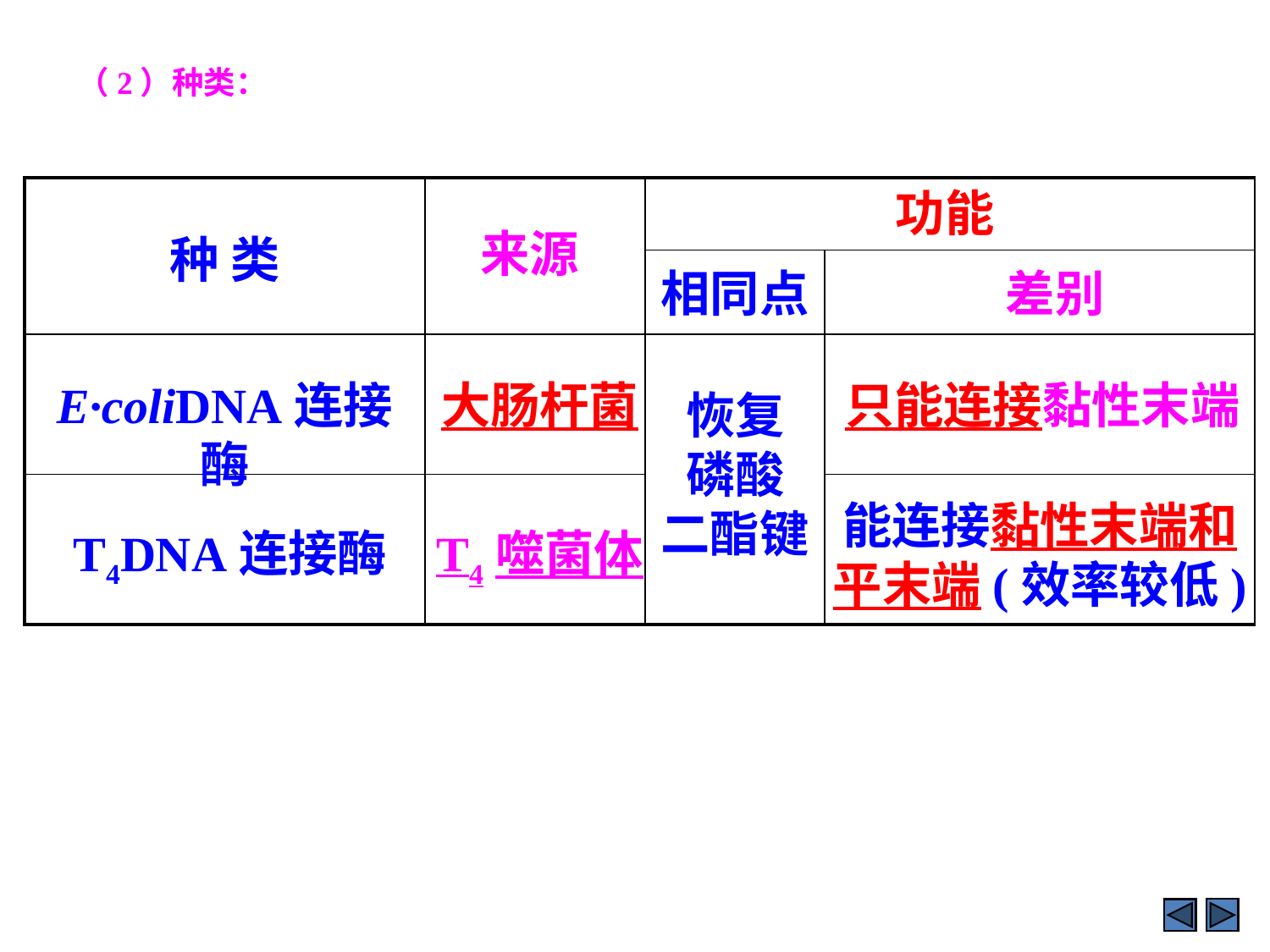

（2）种类：
功能
| 种 类 |  |  |  |
| --- | --- | --- | --- |
|  |  |  |  |
|  |  |  |  |
|  |  |  |  |
来源
相同点
差别
E·coliDNA连接酶
大肠杆菌
只能连接黏性末端
恢复
磷酸
二酯键
能连接黏性末端和平末端(效率较低)
T4DNA连接酶
T4噬菌体